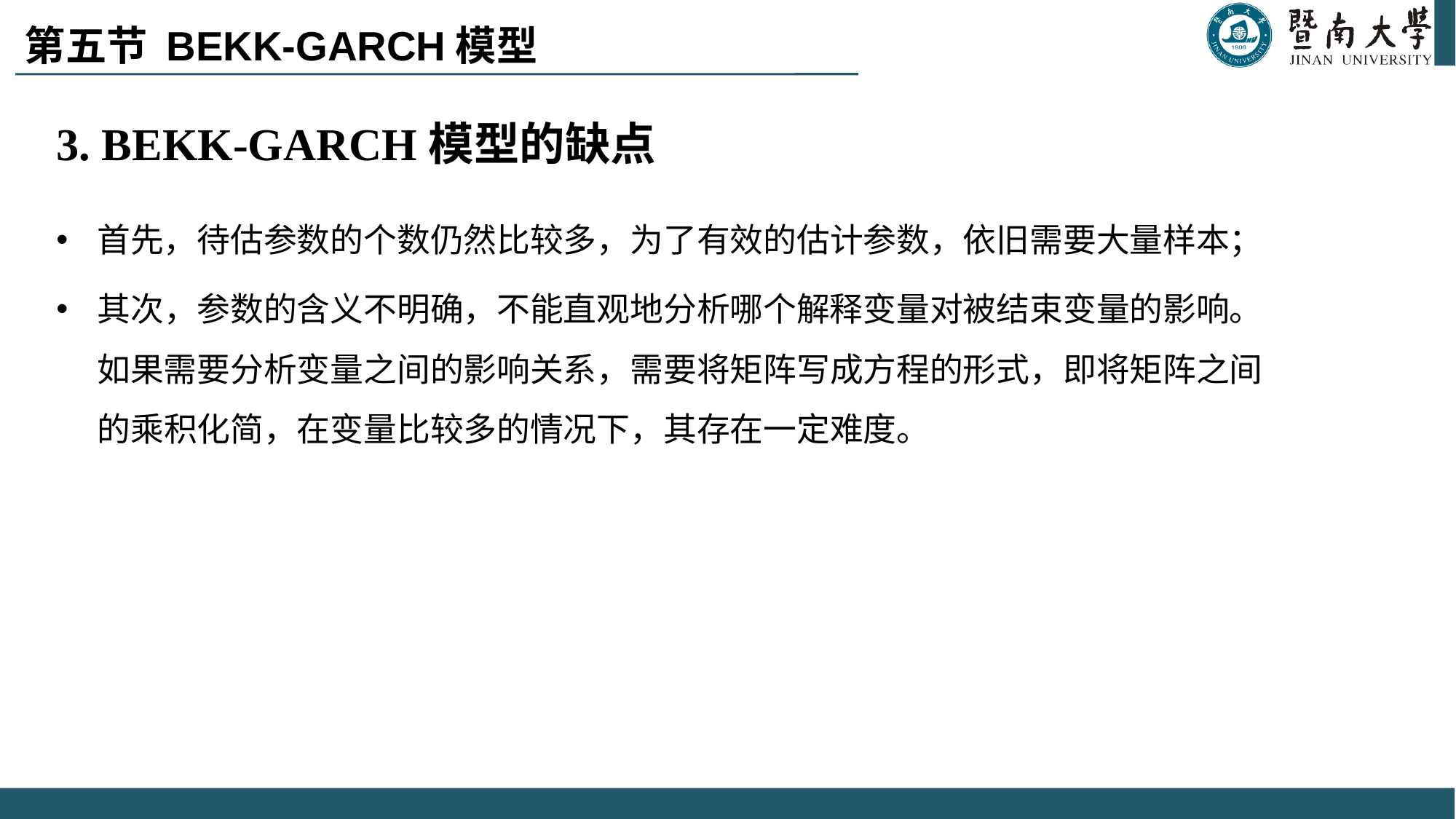

第五节 BEKK-GARCH模型
3. BEKK-GARCH模型的缺点
首先，待估参数的个数仍然比较多，为了有效的估计参数，依旧需要大量样本；
其次，参数的含义不明确，不能直观地分析哪个解释变量对被结束变量的影响。如果需要分析变量之间的影响关系，需要将矩阵写成方程的形式，即将矩阵之间的乘积化简，在变量比较多的情况下，其存在一定难度。